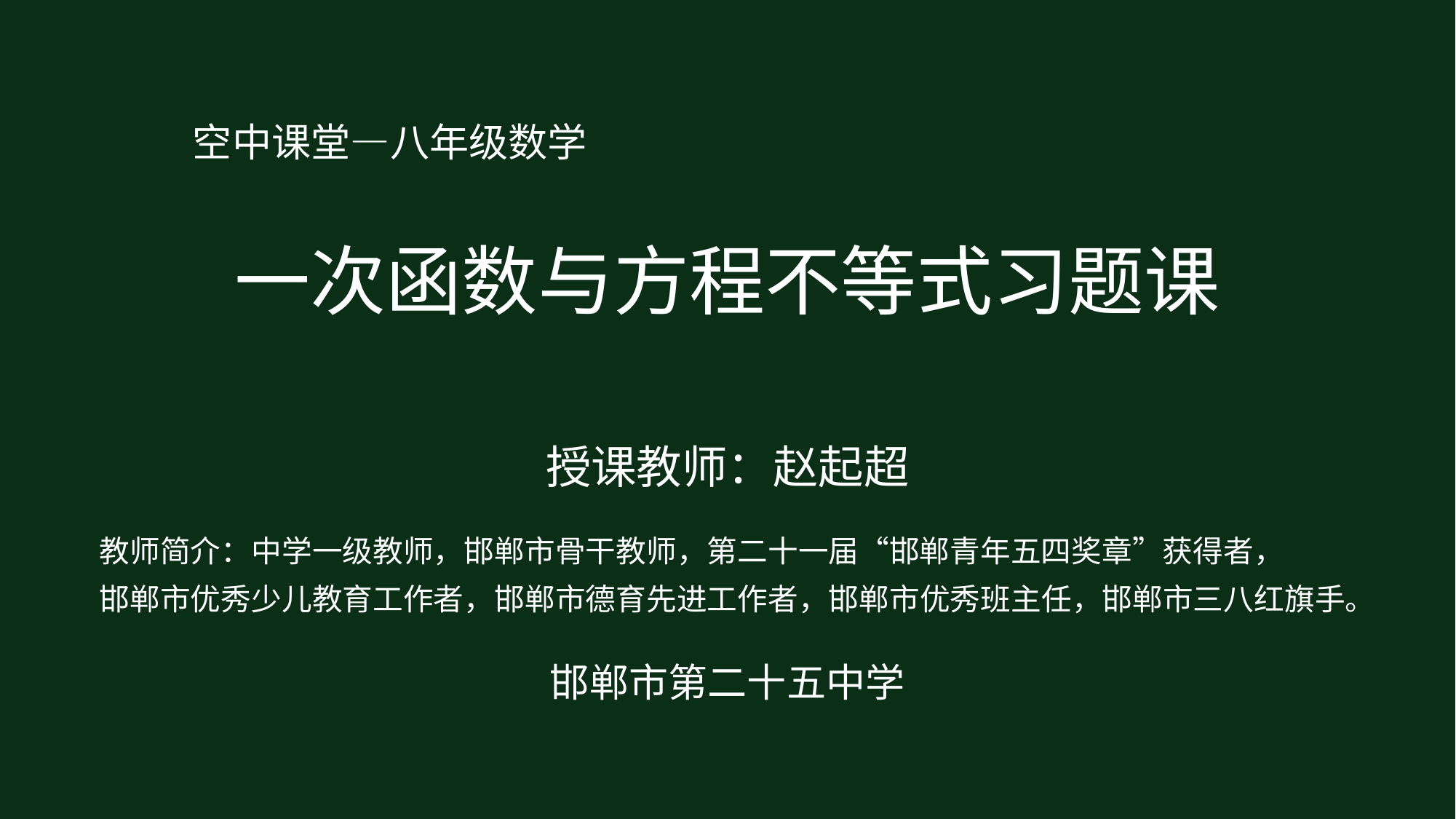

空中课堂—八年级数学
# 一次函数与方程不等式习题课
授课教师：赵起超
教师简介：中学一级教师，邯郸市骨干教师，第二十一届“邯郸青年五四奖章”获得者，
邯郸市优秀少儿教育工作者，邯郸市德育先进工作者，邯郸市优秀班主任，邯郸市三八红旗手。
邯郸市第二十五中学